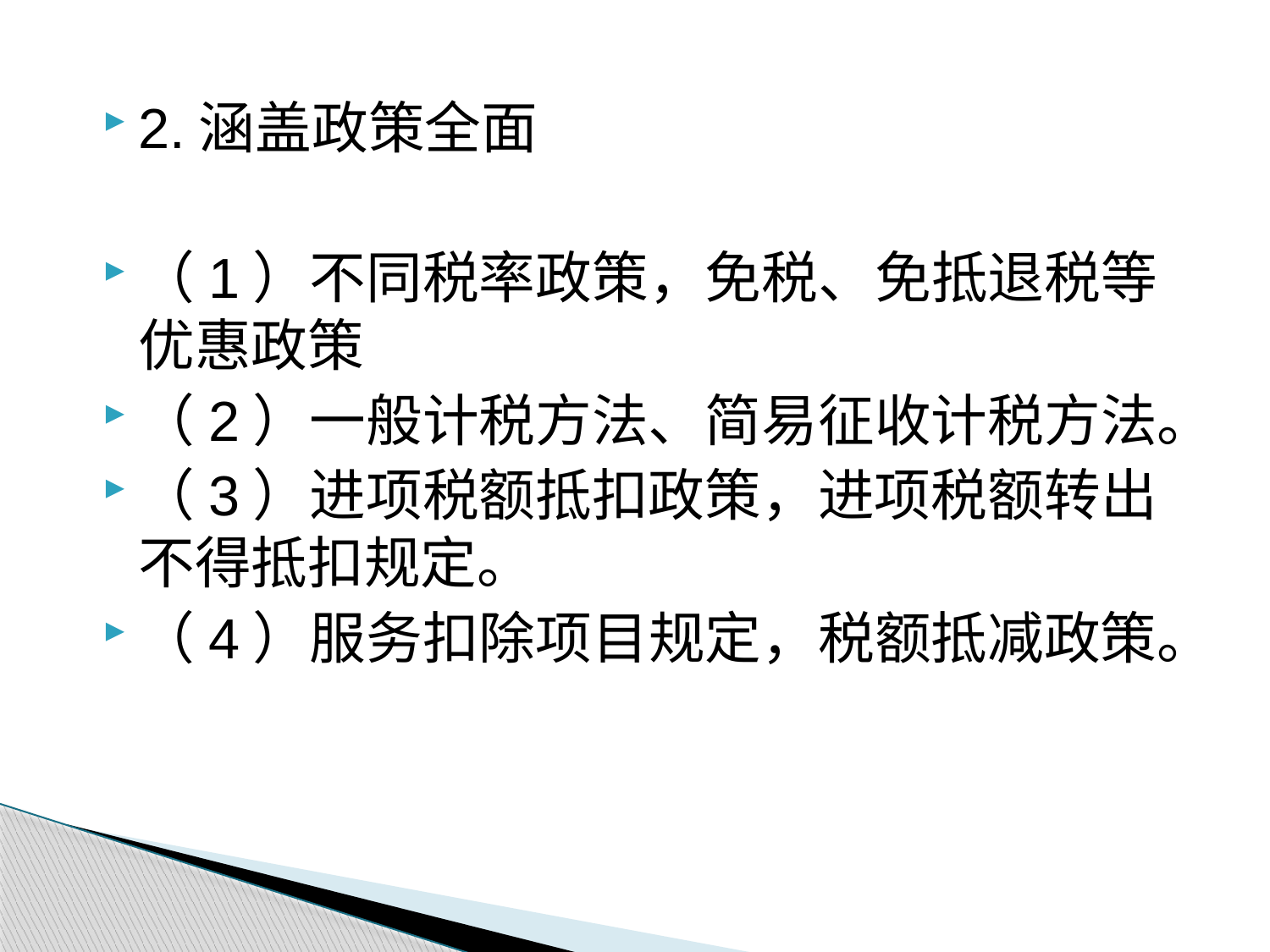

2.涵盖政策全面

（1）不同税率政策，免税、免抵退税等优惠政策
（2）一般计税方法、简易征收计税方法。
（3）进项税额抵扣政策，进项税额转出不得抵扣规定。
（4）服务扣除项目规定，税额抵减政策。